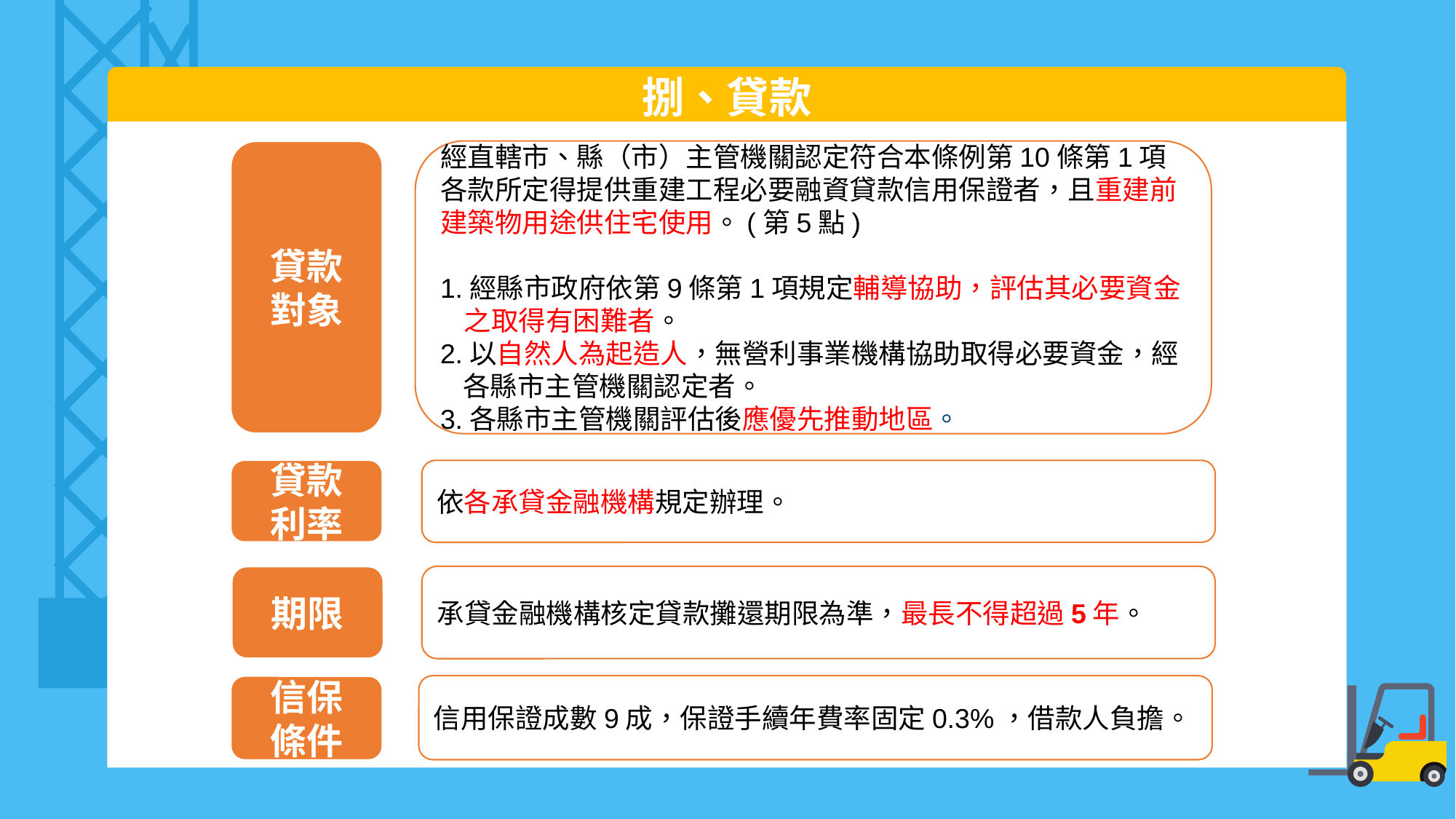

捌、貸款

貸款
對象
經直轄市、縣（市）主管機關認定符合本條例第10條第1項各款所定得提供重建工程必要融資貸款信用保證者，且重建前建築物用途供住宅使用。(第5點)

1.經縣市政府依第9條第1項規定輔導協助，評估其必要資金之取得有困難者。
2.以自然人為起造人，無營利事業機構協助取得必要資金，經各縣市主管機關認定者。
3.各縣市主管機關評估後應優先推動地區。
貸款
利率
依各承貸金融機構規定辦理。
期限
承貸金融機構核定貸款攤還期限為準，最長不得超過5年。
信用保證成數9成，保證手續年費率固定0.3%，借款人負擔。
信保
條件